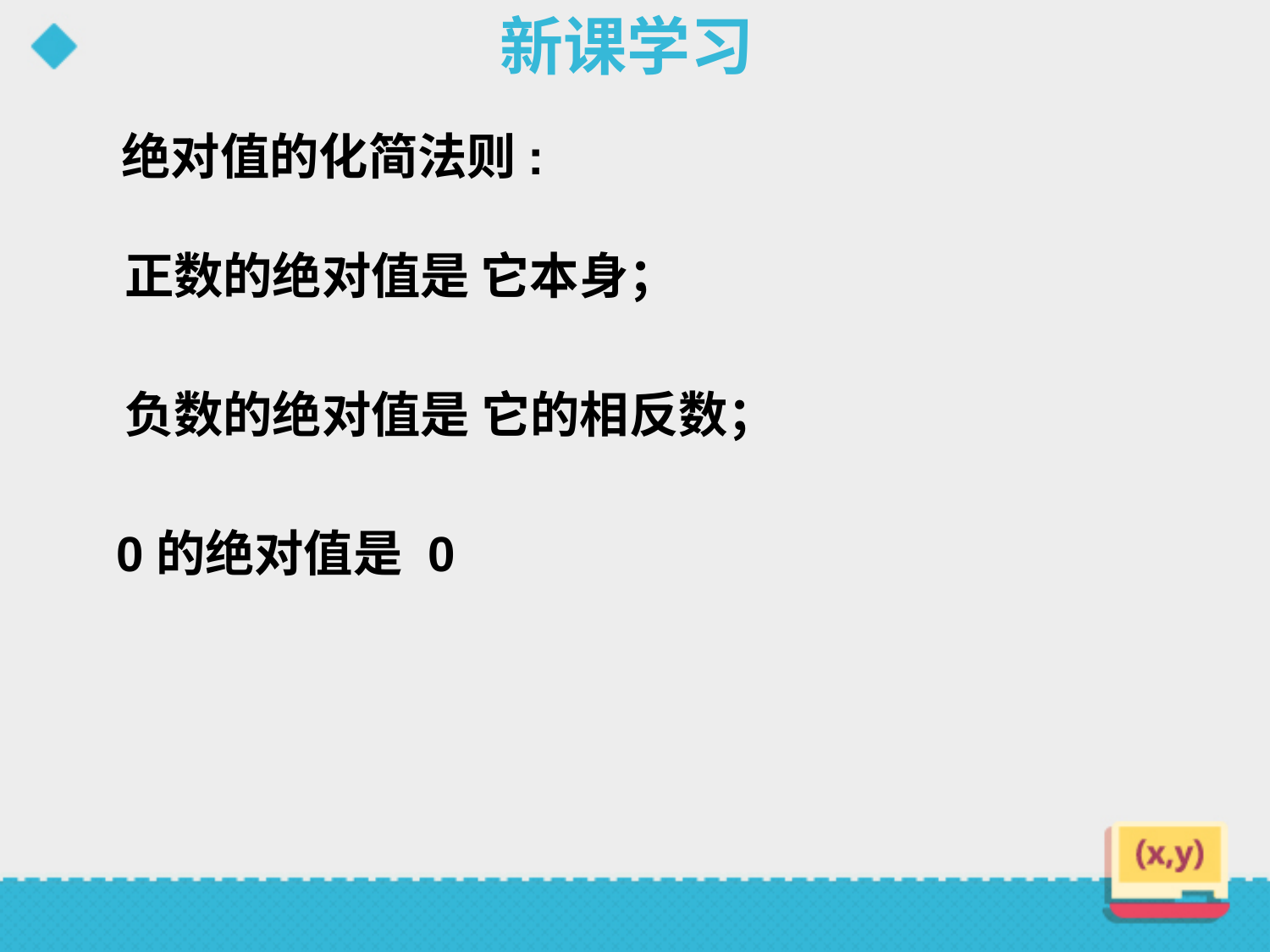

新课学习
绝对值的化简法则:
正数的绝对值是
它本身；
负数的绝对值是
它的相反数；
0的绝对值是
0